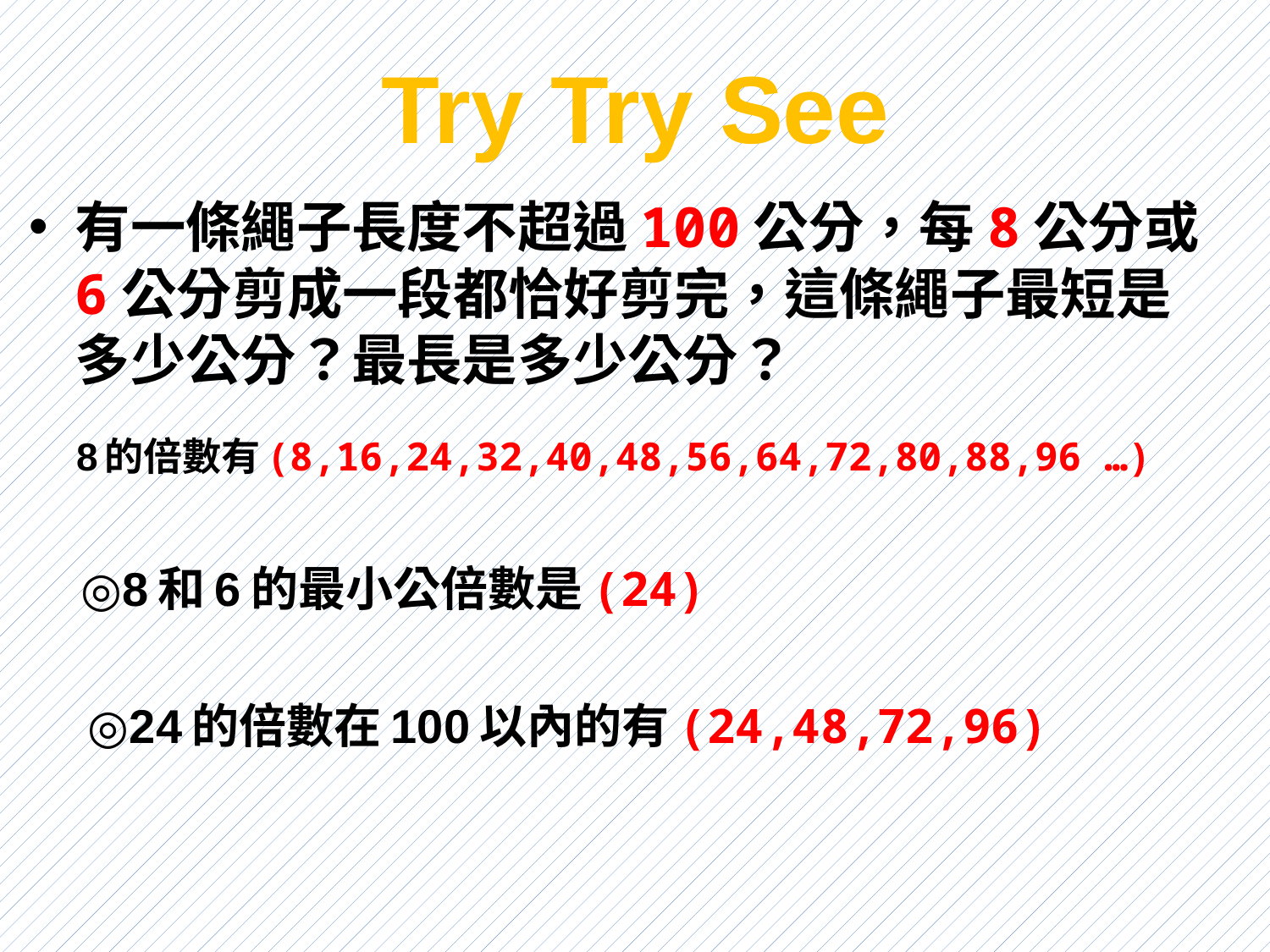

# Try Try See
有一條繩子長度不超過100公分，每8公分或6公分剪成一段都恰好剪完，這條繩子最短是多少公分？最長是多少公分？
8的倍數有(8,16,24,32,40,48,56,64,72,80,88,96 …)
◎8和6的最小公倍數是(24)
◎24的倍數在100以內的有(24,48,72,96)